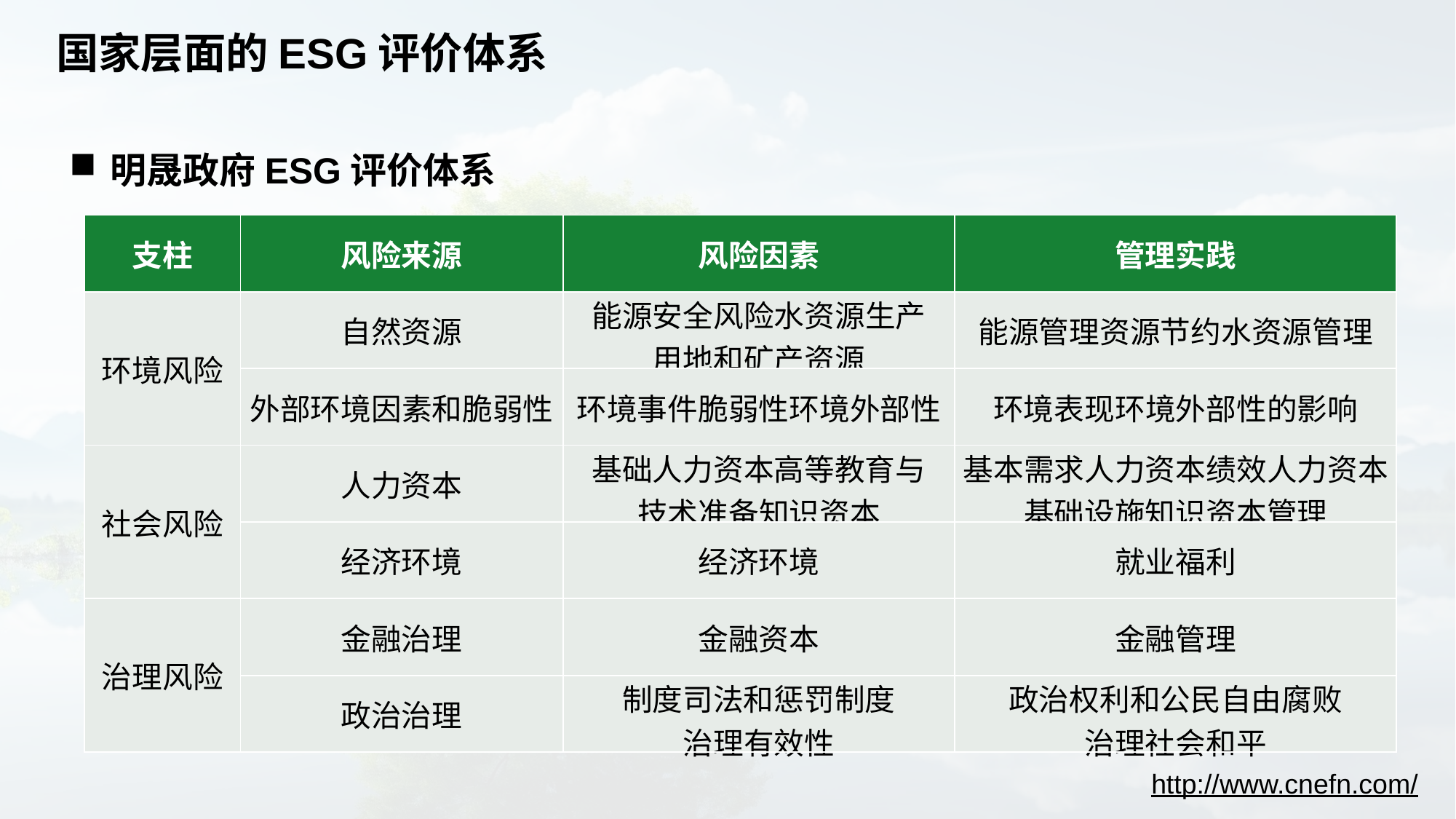

# 国家层面的ESG评价体系
明晟政府ESG评价体系
| 支柱 | 风险来源 | 风险因素 | 管理实践 |
| --- | --- | --- | --- |
| 环境风险 | 自然资源 | 能源安全风险水资源生产 用地和矿产资源 | 能源管理资源节约水资源管理 |
|  | 外部环境因素和脆弱性 | 环境事件脆弱性环境外部性 | 环境表现环境外部性的影响 |
| 社会风险 | 人力资本 | 基础人力资本高等教育与 技术准备知识资本 | 基本需求人力资本绩效人力资本基础设施知识资本管理 |
|  | 经济环境 | 经济环境 | 就业福利 |
| 治理风险 | 金融治理 | 金融资本 | 金融管理 |
|  | 政治治理 | 制度司法和惩罚制度 治理有效性 | 政治权利和公民自由腐败 治理社会和平 |